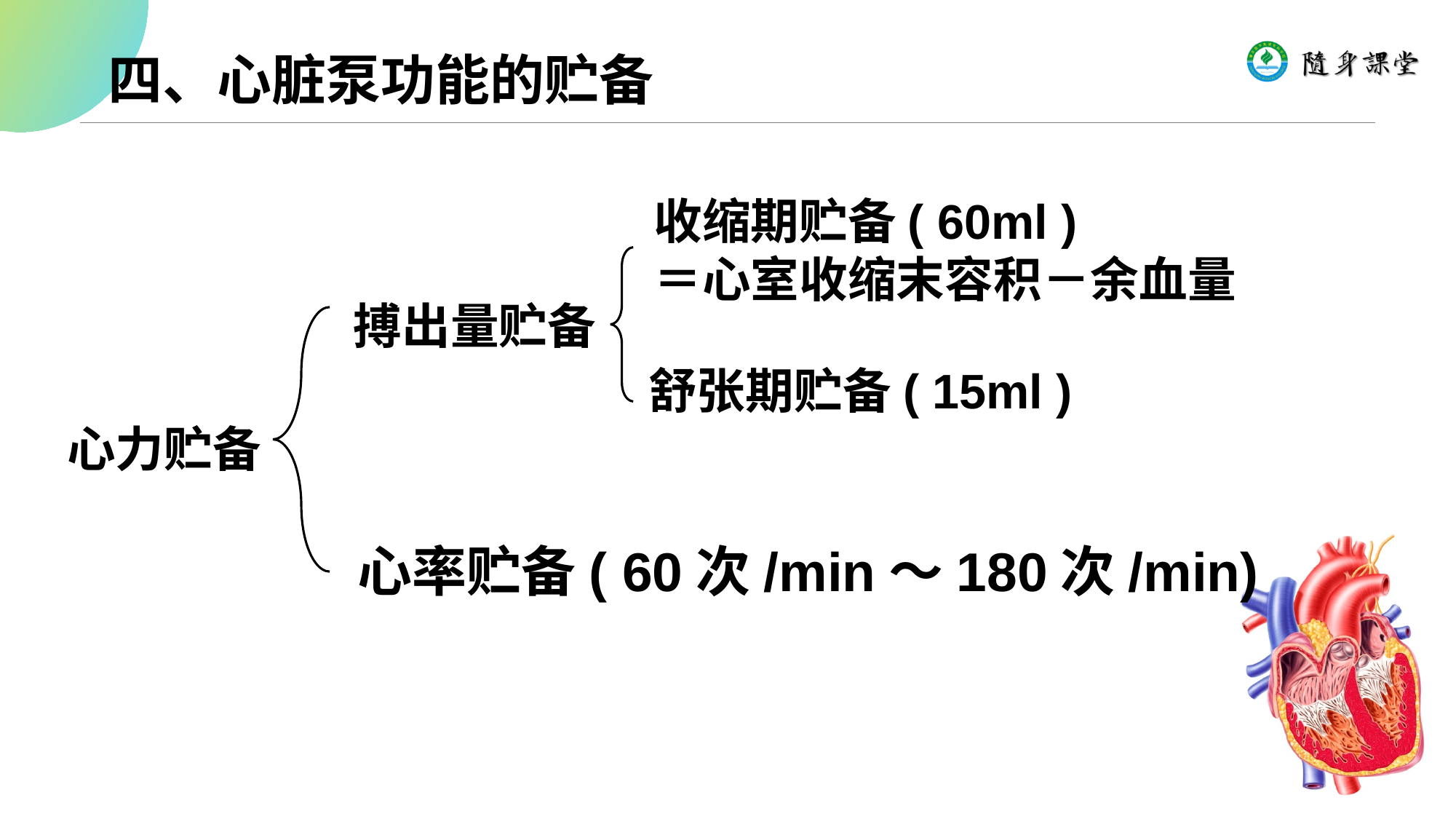

# 四、心脏泵功能的贮备
收缩期贮备( 60ml )
＝心室收缩末容积－余血量

搏出量贮备

舒张期贮备( 15ml )
心力贮备
心率贮备( 60次/min～180次/min)